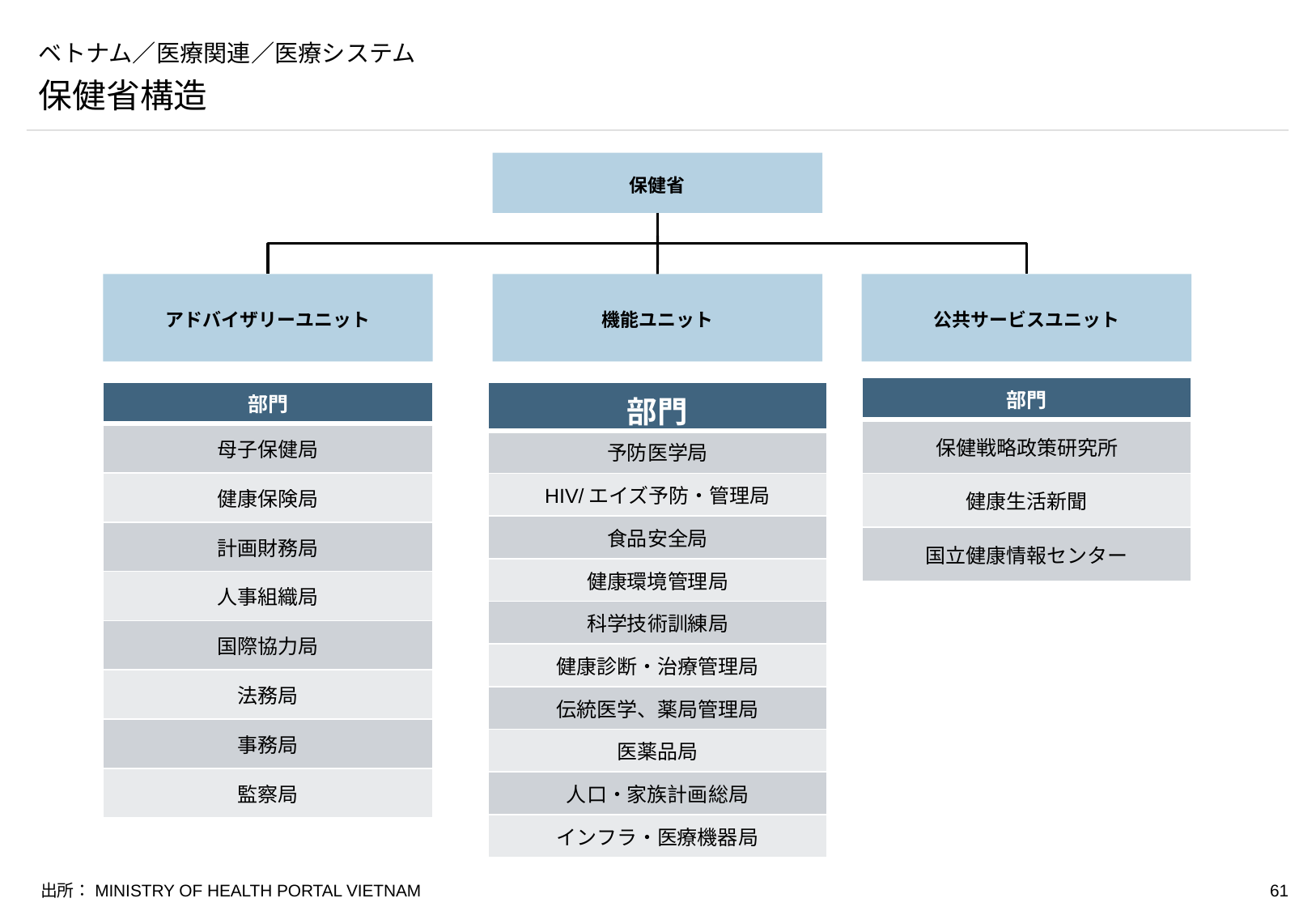

# ベトナム／医療関連／医療システム
保健省構造
保健省
アドバイザリーユニット
機能ユニット
公共サービスユニット
| 部門 |
| --- |
| 保健戦略政策研究所 |
| 健康生活新聞 |
| 国立健康情報センター |
| 部門 |
| --- |
| 母子保健局 |
| 健康保険局 |
| 計画財務局 |
| 人事組織局 |
| 国際協力局 |
| 法務局 |
| 事務局 |
| 監察局 |
| 部門 |
| --- |
| 予防医学局 |
| HIV/エイズ予防・管理局 |
| 食品安全局 |
| 健康環境管理局 |
| 科学技術訓練局 |
| 健康診断・治療管理局 |
| 伝統医学、薬局管理局 |
| 医薬品局 |
| 人口・家族計画総局 |
| インフラ・医療機器局 |
出所：MINISTRY OF HEALTH PORTAL VIETNAM